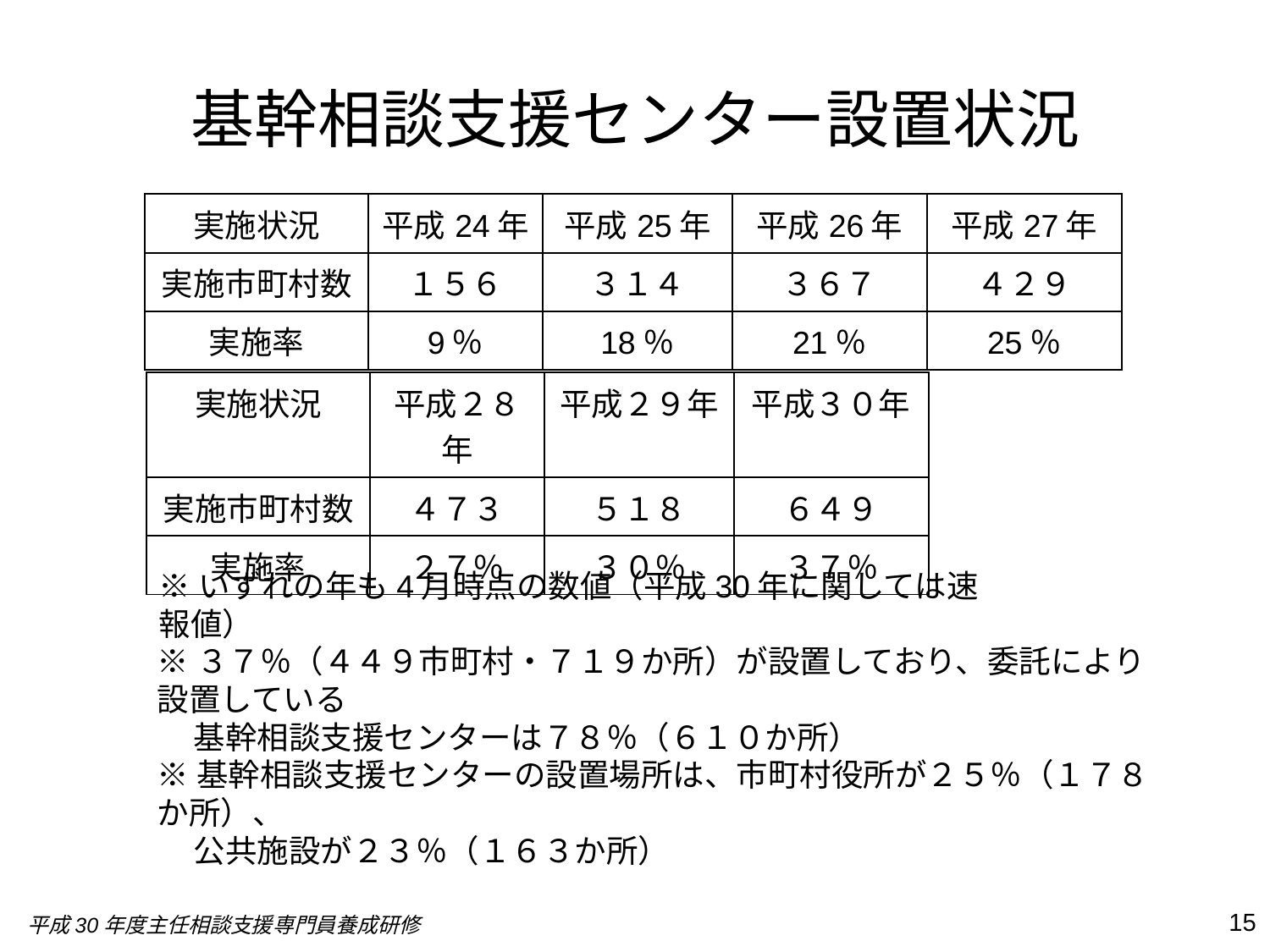

# 基幹相談支援センター設置状況
| 実施状況 | 平成24年 | 平成25年 | 平成26年 | 平成27年 |
| --- | --- | --- | --- | --- |
| 実施市町村数 | １５６ | ３１４ | ３６７ | ４２９ |
| 実施率 | 9％ | 18％ | 21％ | 25％ |
| 実施状況 | 平成２８年 | 平成２９年 | 平成３０年 |  |
| --- | --- | --- | --- | --- |
| 実施市町村数 | ４７３ | ５１８ | ６４９ |  |
| 実施率 | ２７％ | ３０％ | ３７％ |  |
※いずれの年も4月時点の数値（平成30年に関しては速報値）
※３７％（４４９市町村・７１９か所）が設置しており、委託により設置している
    基幹相談支援センターは７８％（６１０か所）
※基幹相談支援センターの設置場所は、市町村役所が２５％（１７８か所）、
    公共施設が２３％（１６３か所）
15
平成30年度主任相談支援専門員養成研修